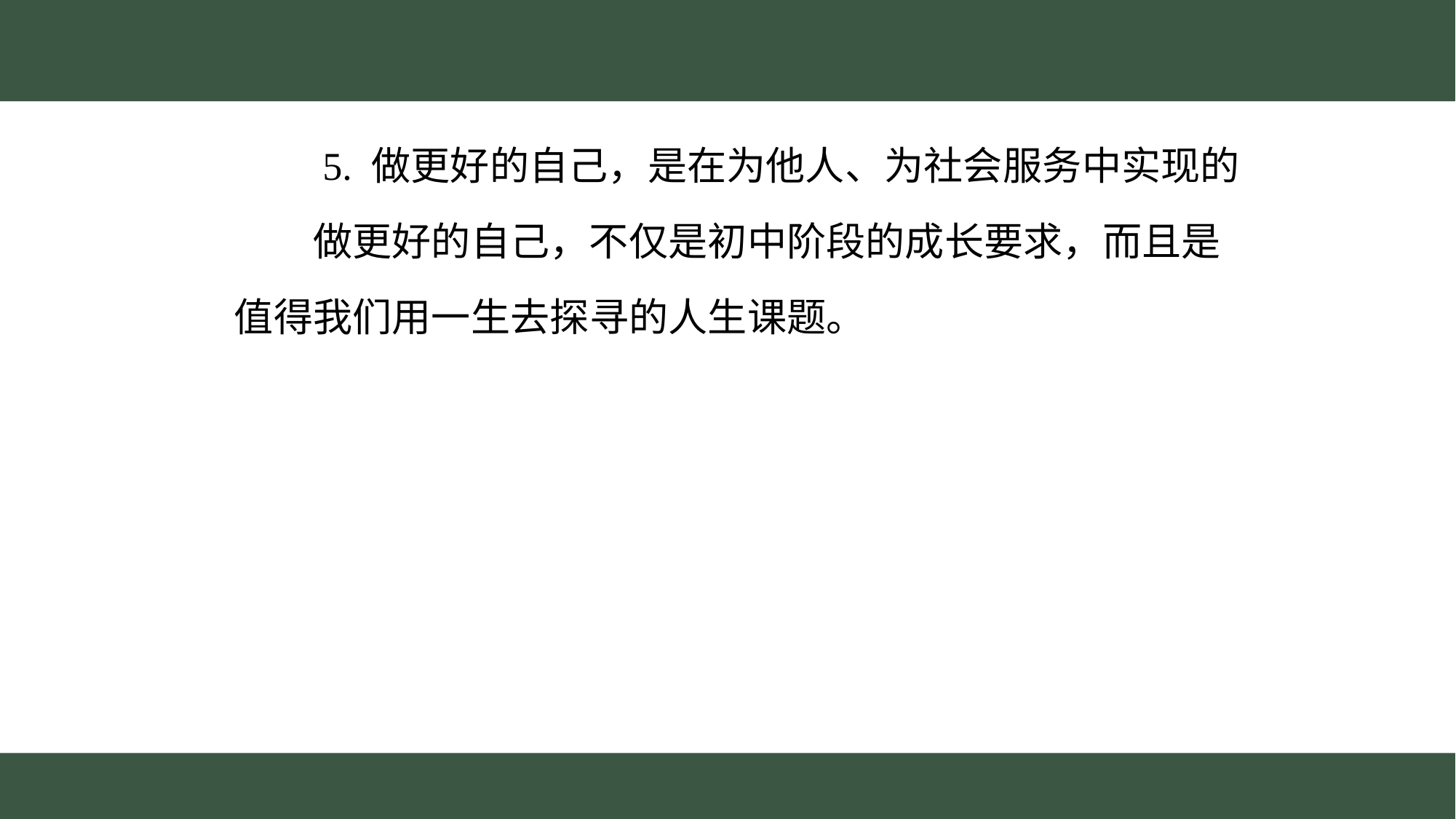

5. 做更好的自己，是在为他人、为社会服务中实现的
　　做更好的自己，不仅是初中阶段的成长要求，而且是
值得我们用一生去探寻的人生课题。